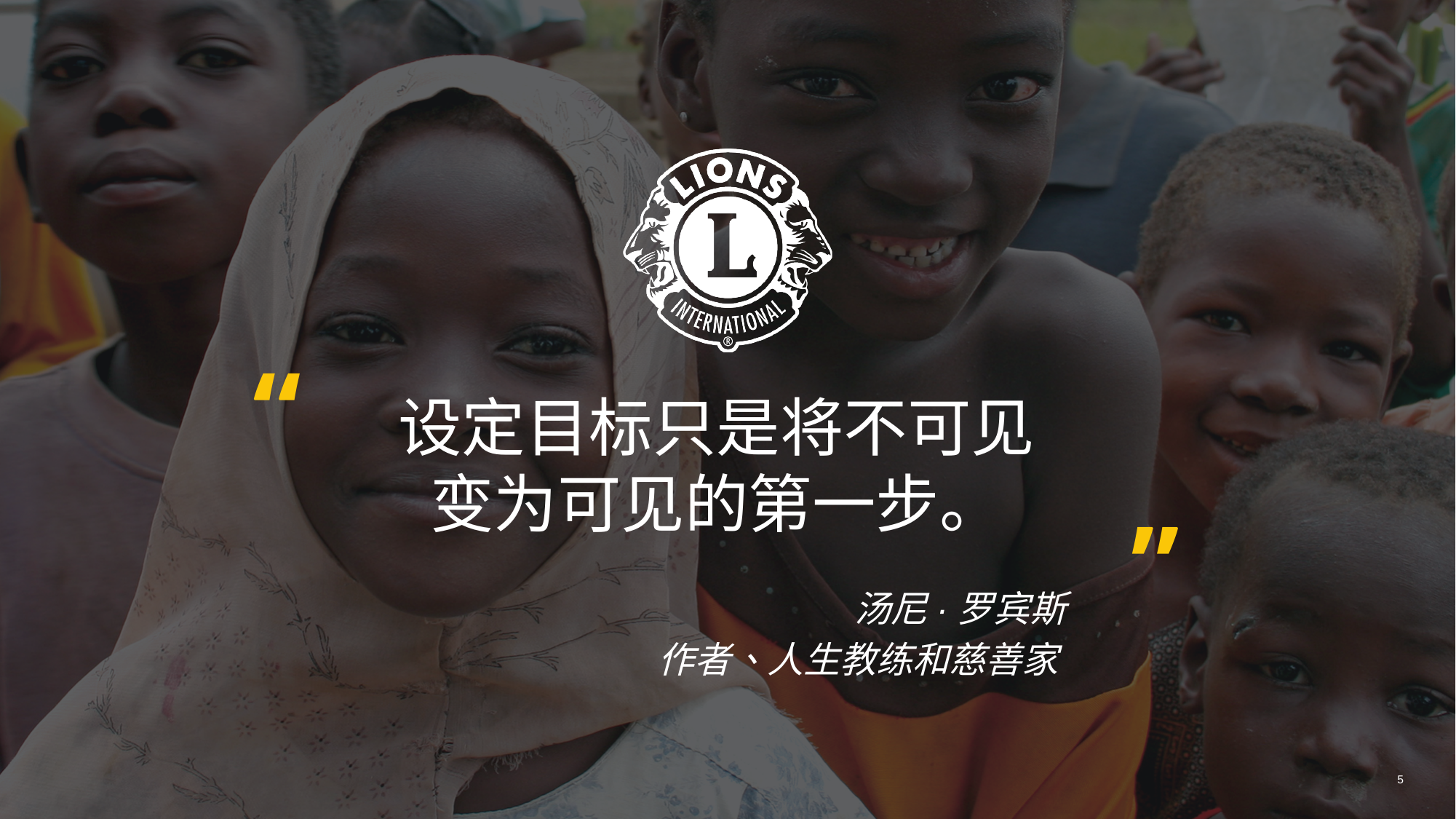

设定目标只是将不可见变为可见的第一步。
汤尼·罗宾斯
作者、人生教练和慈善家